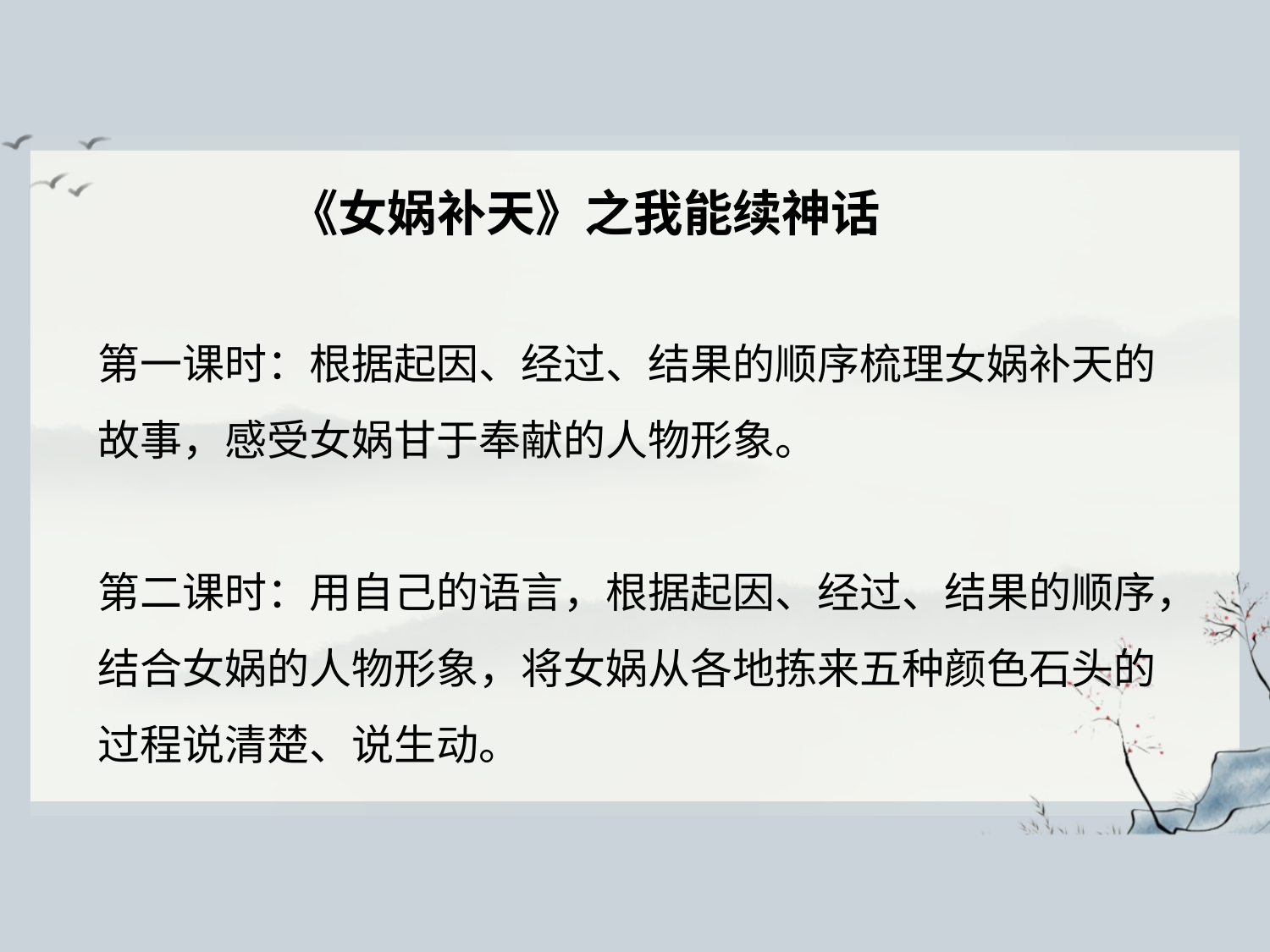

《女娲补天》之我能续神话
第一课时：根据起因、经过、结果的顺序梳理女娲补天的故事，感受女娲甘于奉献的人物形象。

第二课时：用自己的语言，根据起因、经过、结果的顺序，结合女娲的人物形象，将女娲从各地拣来五种颜色石头的过程说清楚、说生动。